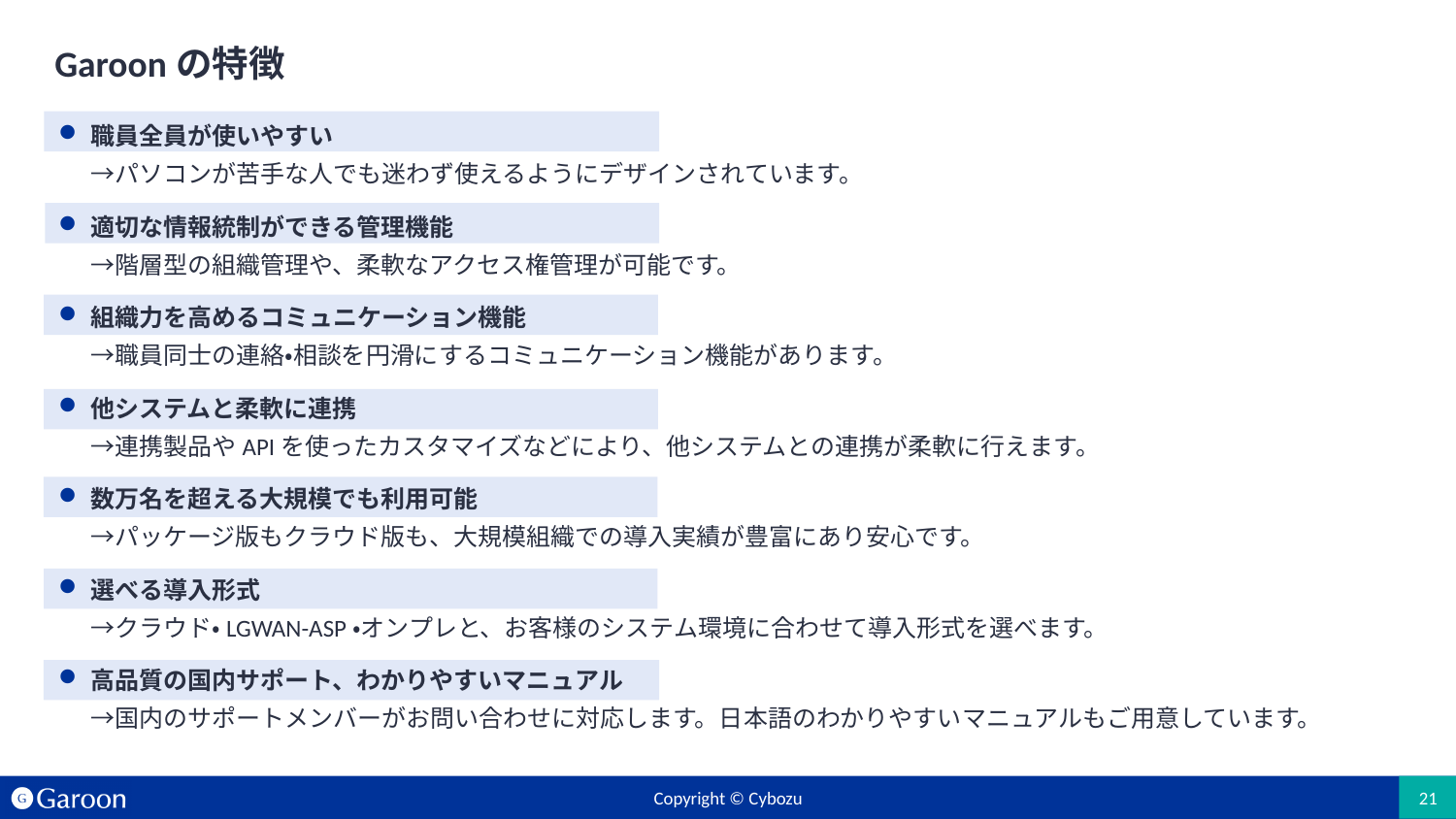

# Garoonの特徴
職員全員が使いやすい
→パソコンが苦手な人でも迷わず使えるようにデザインされています。
適切な情報統制ができる管理機能
→階層型の組織管理や、柔軟なアクセス権管理が可能です。
組織力を高めるコミュニケーション機能
→職員同士の連絡・相談を円滑にするコミュニケーション機能があります。
他システムと柔軟に連携
→連携製品やAPIを使ったカスタマイズなどにより、他システムとの連携が柔軟に行えます。
数万名を超える大規模でも利用可能
→パッケージ版もクラウド版も、大規模組織での導入実績が豊富にあり安心です。
選べる導入形式
→クラウド・LGWAN-ASP・オンプレと、お客様のシステム環境に合わせて導入形式を選べます。
高品質の国内サポート、わかりやすいマニュアル
→国内のサポートメンバーがお問い合わせに対応します。日本語のわかりやすいマニュアルもご用意しています。